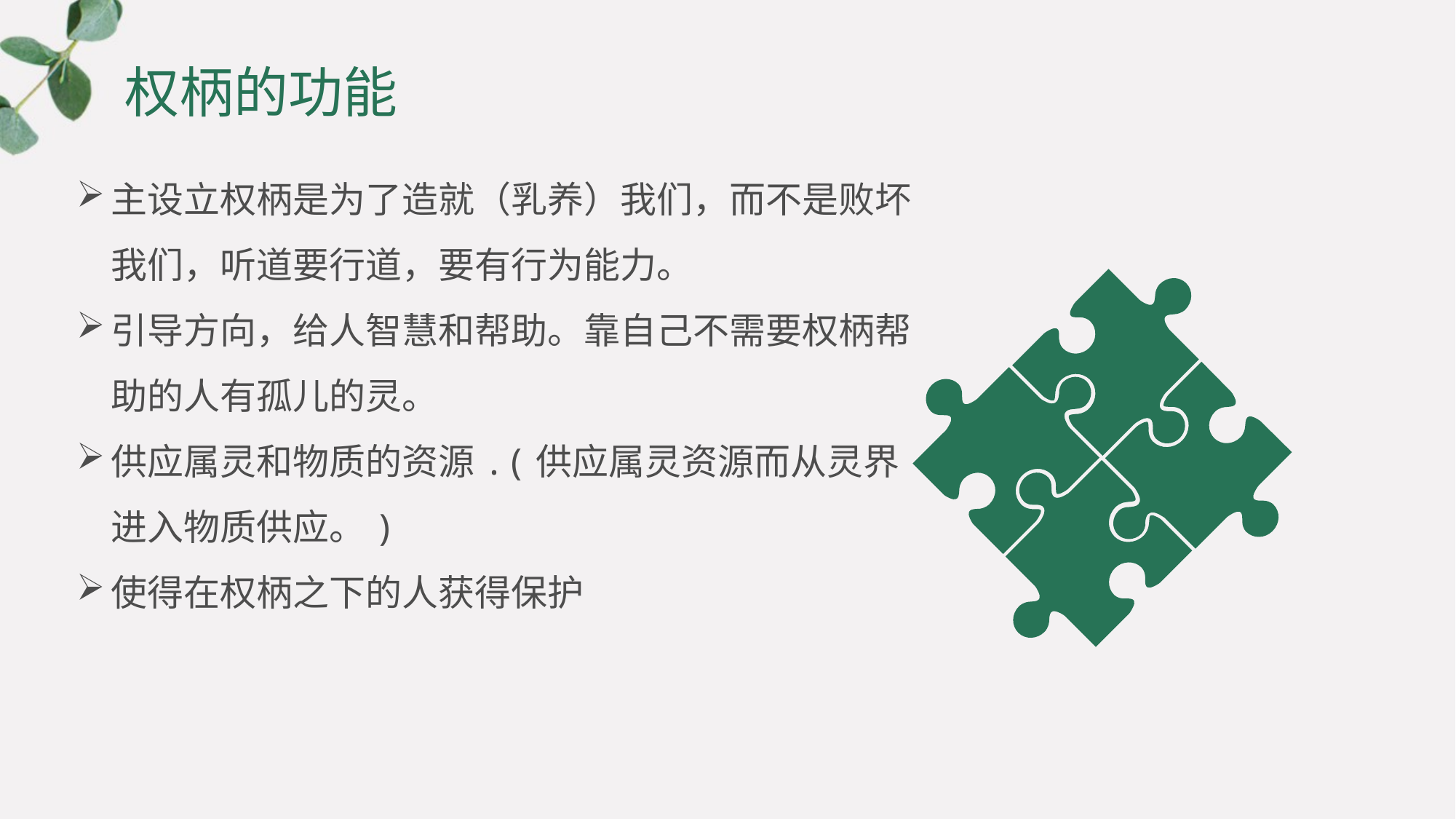

# 权柄的功能

主设立权柄是为了造就（乳养）我们，而不是败坏我们，听道要行道，要有行为能力。
引导方向，给人智慧和帮助。靠自己不需要权柄帮助的人有孤儿的灵。
供应属灵和物质的资源.(供应属灵资源而从灵界进入物质供应。)
使得在权柄之下的人获得保护